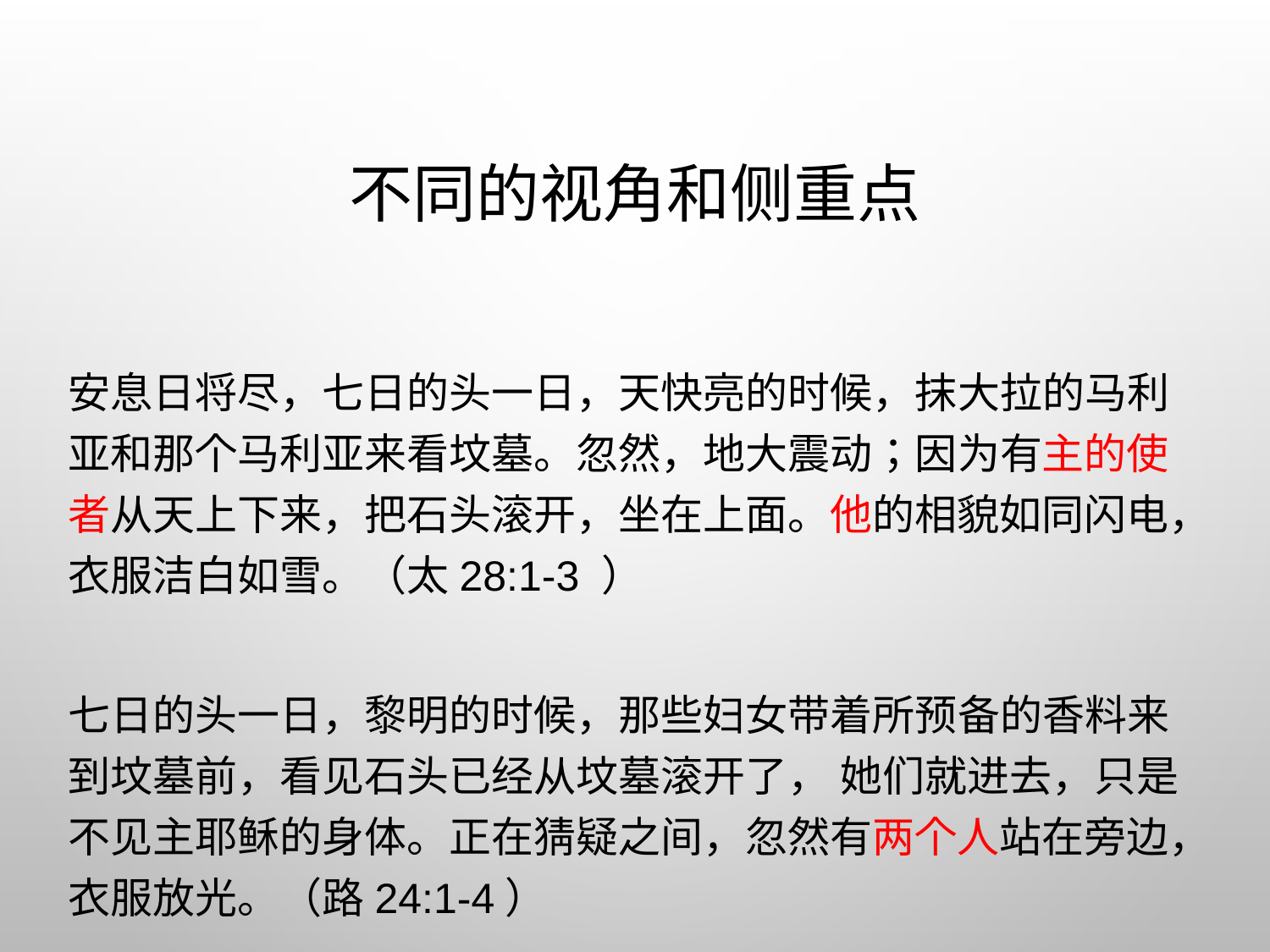

# 不同的视角和侧重点
安息日将尽，七日的头一日，天快亮的时候，抹大拉的马利亚和那个马利亚来看坟墓。忽然，地大震动；因为有主的使者从天上下来，把石头滚开，坐在上面。他的相貌如同闪电，衣服洁白如雪。（太28:1-3 ）
七日的头一日，黎明的时候，那些妇女带着所预备的香料来到坟墓前，看见石头已经从坟墓滚开了， 她们就进去，只是不见主耶稣的身体。正在猜疑之间，忽然有两个人站在旁边，衣服放光。（路24:1-4）